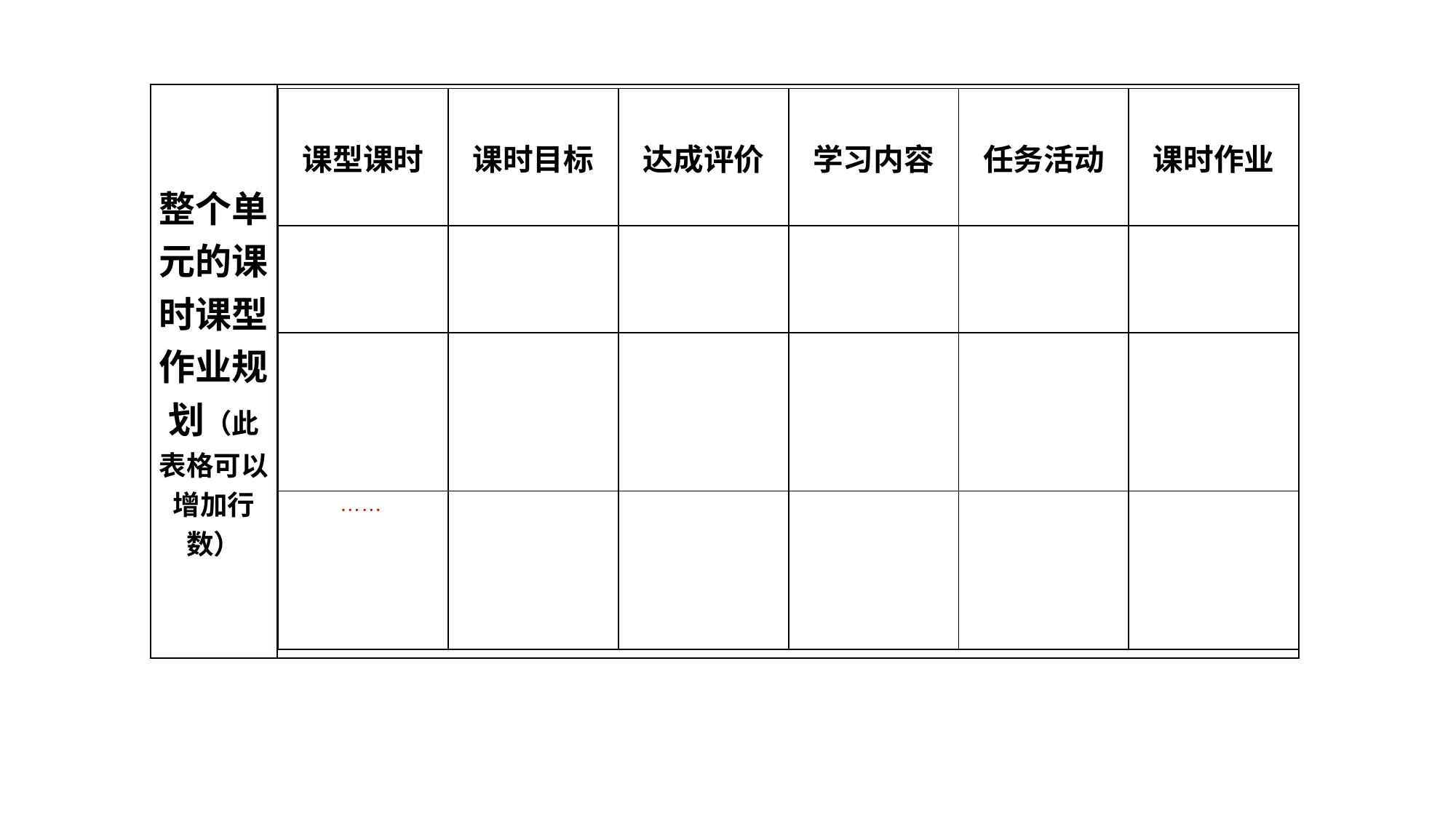

| 整个单元的课时课型作业规划（此表格可以增加行数） |  |
| --- | --- |
| 课型课时 | 课时目标 | 达成评价 | 学习内容 | 任务活动 | 课时作业 |
| --- | --- | --- | --- | --- | --- |
|  |  |  |  |  |  |
|  |  |  |  |  |  |
| …… |  |  |  |  |  |